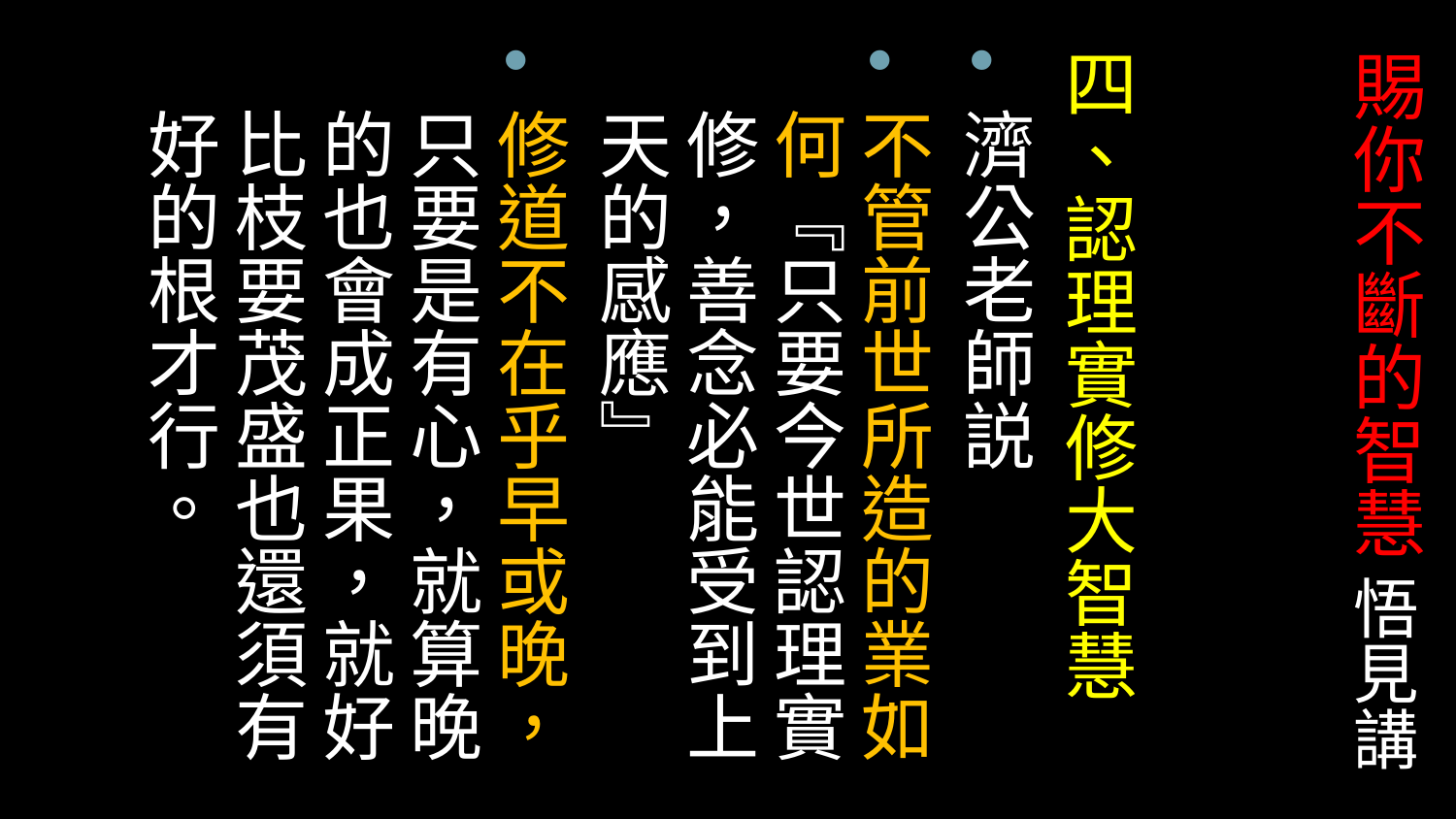

四、認理實修大智慧
濟公老師説
不管前世所造的業如何『只要今世認理實修，善念必能受到上天的感應』
修道不在乎早或晚，只要是有心，就算晚的也會成正果，就好比枝要茂盛也還須有好的根才行。

# 賜你不斷的智慧 悟見講